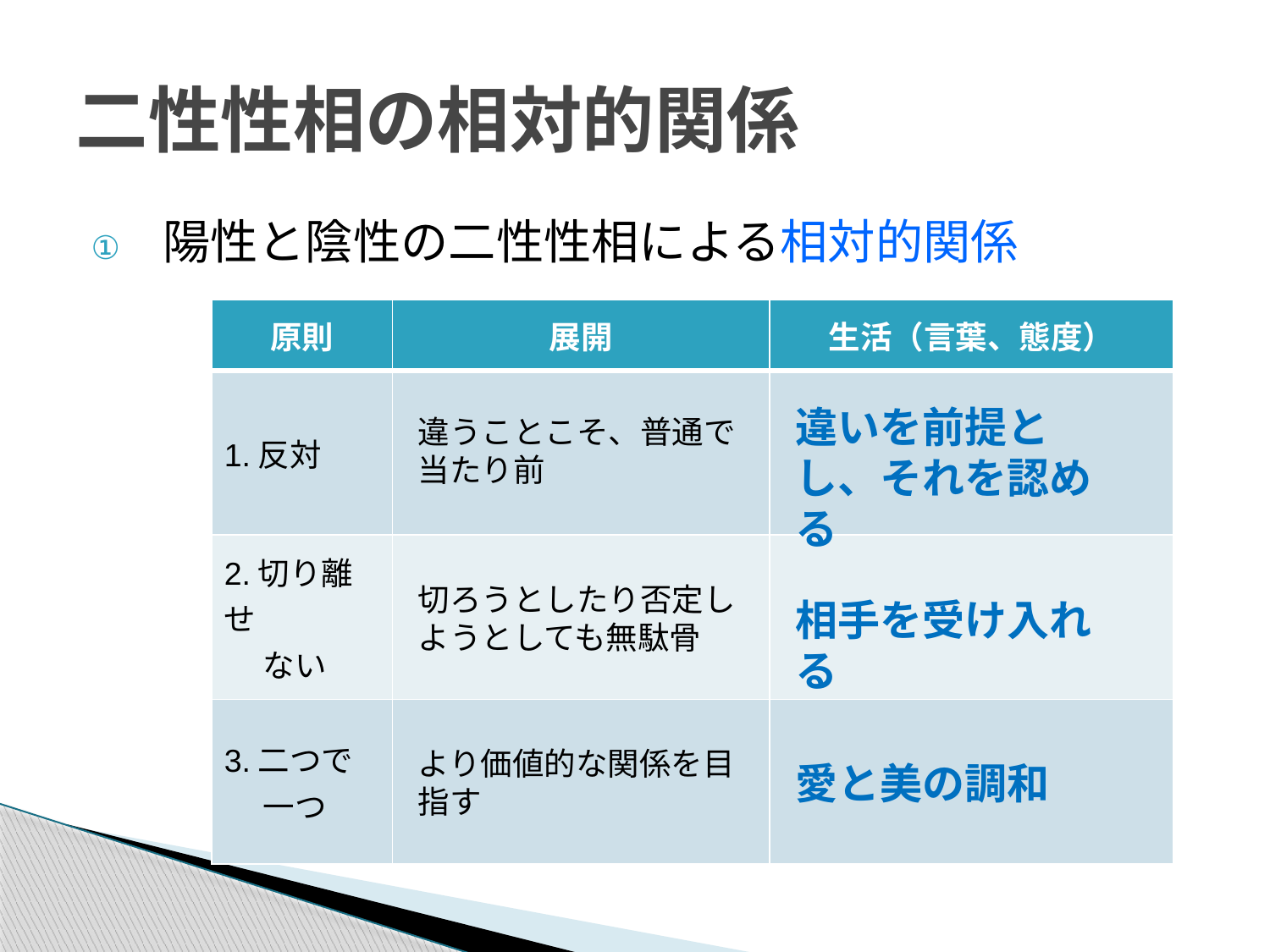

# 二性性相の相対的関係
陽性と陰性の二性性相による相対的関係
| 原則 | 展開 | 生活（言葉、態度） |
| --- | --- | --- |
| 1.反対 |  |  |
| 2.切り離せ 　 ない |  |  |
| 3.二つで 　 一つ |  |  |
違いを前提とし、それを認める
違うことこそ、普通で当たり前
切ろうとしたり否定しようとしても無駄骨
相手を受け入れる
より価値的な関係を目指す
愛と美の調和